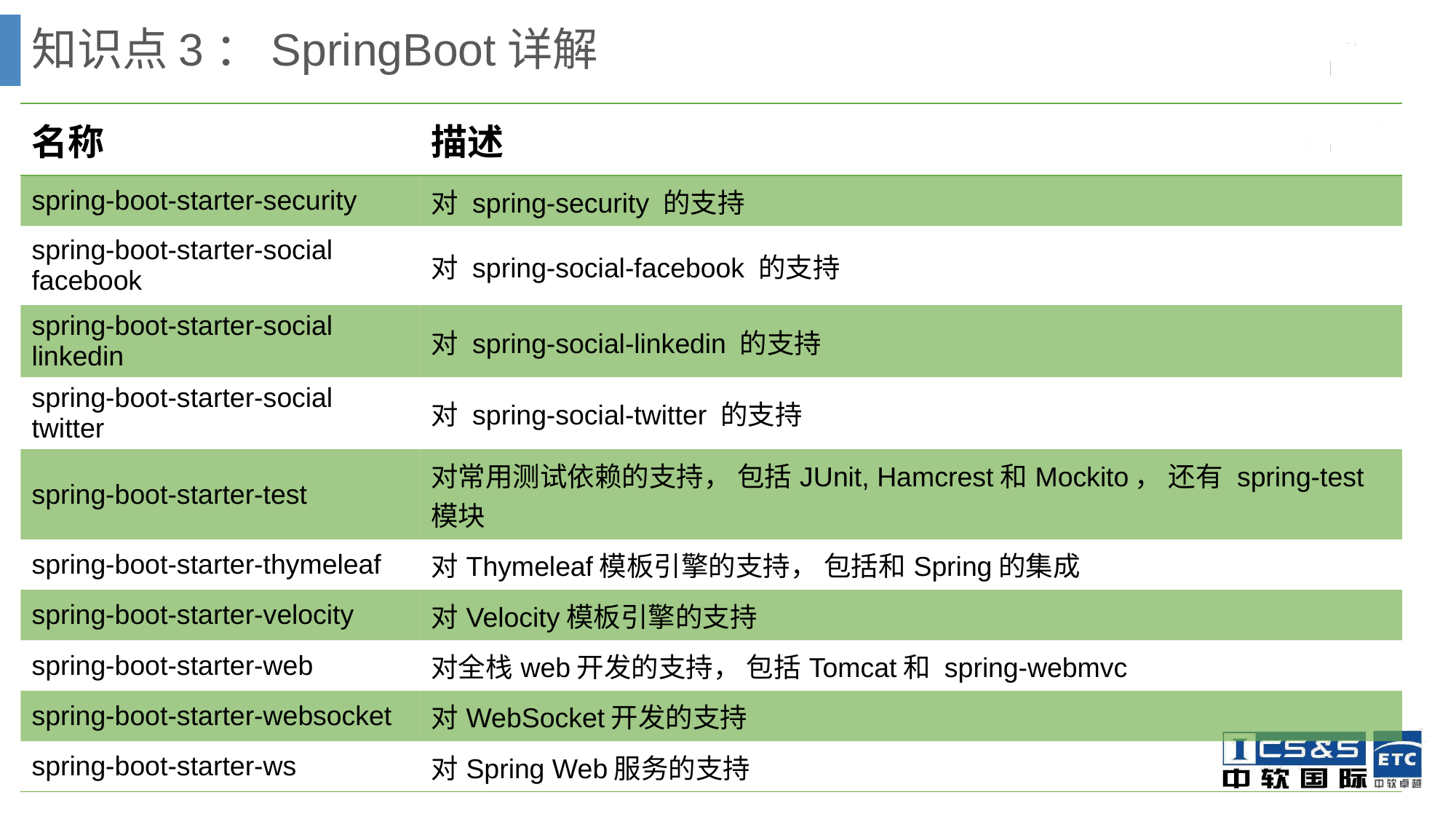

# 知识点3：SpringBoot详解
| 名称 | 描述 |
| --- | --- |
| spring-boot-starter-security | 对 spring-security 的支持 |
| spring-boot-starter-social facebook | 对 spring-social-facebook 的支持 |
| spring-boot-starter-social linkedin | 对 spring-social-linkedin 的支持 |
| spring-boot-starter-social twitter | 对 spring-social-twitter 的支持 |
| spring-boot-starter-test | 对常用测试依赖的支持， 包括JUnit, Hamcrest和Mockito， 还有 spring-test 模块 |
| spring-boot-starter-thymeleaf | 对Thymeleaf模板引擎的支持， 包括和Spring的集成 |
| spring-boot-starter-velocity | 对Velocity模板引擎的支持 |
| spring-boot-starter-web | 对全栈web开发的支持， 包括Tomcat和 spring-webmvc |
| spring-boot-starter-websocket | 对WebSocket开发的支持 |
| spring-boot-starter-ws | 对Spring Web服务的支持 |